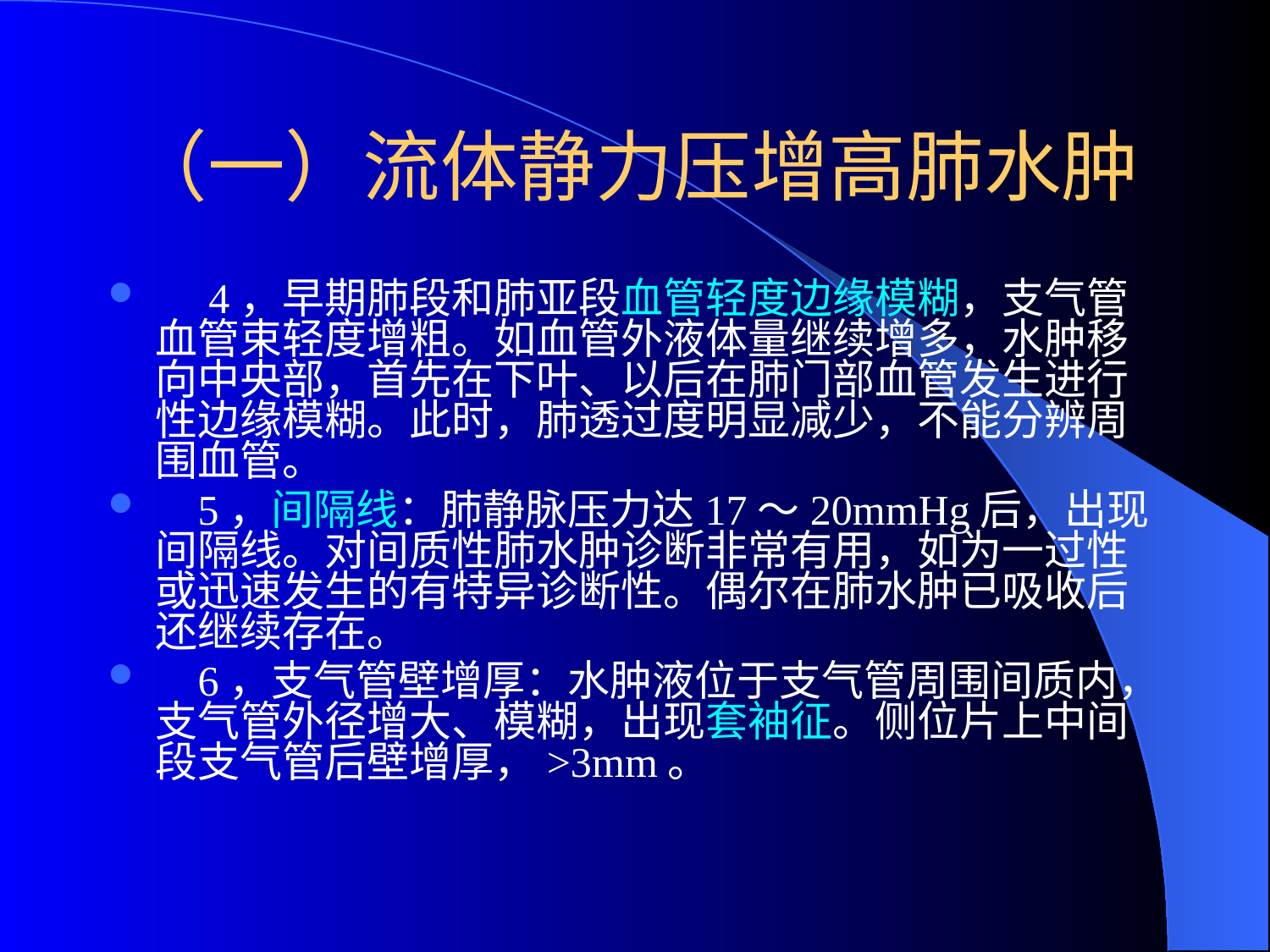

# （一）流体静力压增高肺水肿
     4，早期肺段和肺亚段血管轻度边缘模糊，支气管血管束轻度增粗。如血管外液体量继续增多，水肿移向中央部，首先在下叶、以后在肺门部血管发生进行性边缘模糊。此时，肺透过度明显减少，不能分辨周围血管。
    5，间隔线：肺静脉压力达17～20mmHg后，出现间隔线。对间质性肺水肿诊断非常有用，如为一过性或迅速发生的有特异诊断性。偶尔在肺水肿已吸收后还继续存在。
    6，支气管壁增厚：水肿液位于支气管周围间质内，支气管外径增大、模糊，出现套袖征。侧位片上中间段支气管后壁增厚，>3mm。